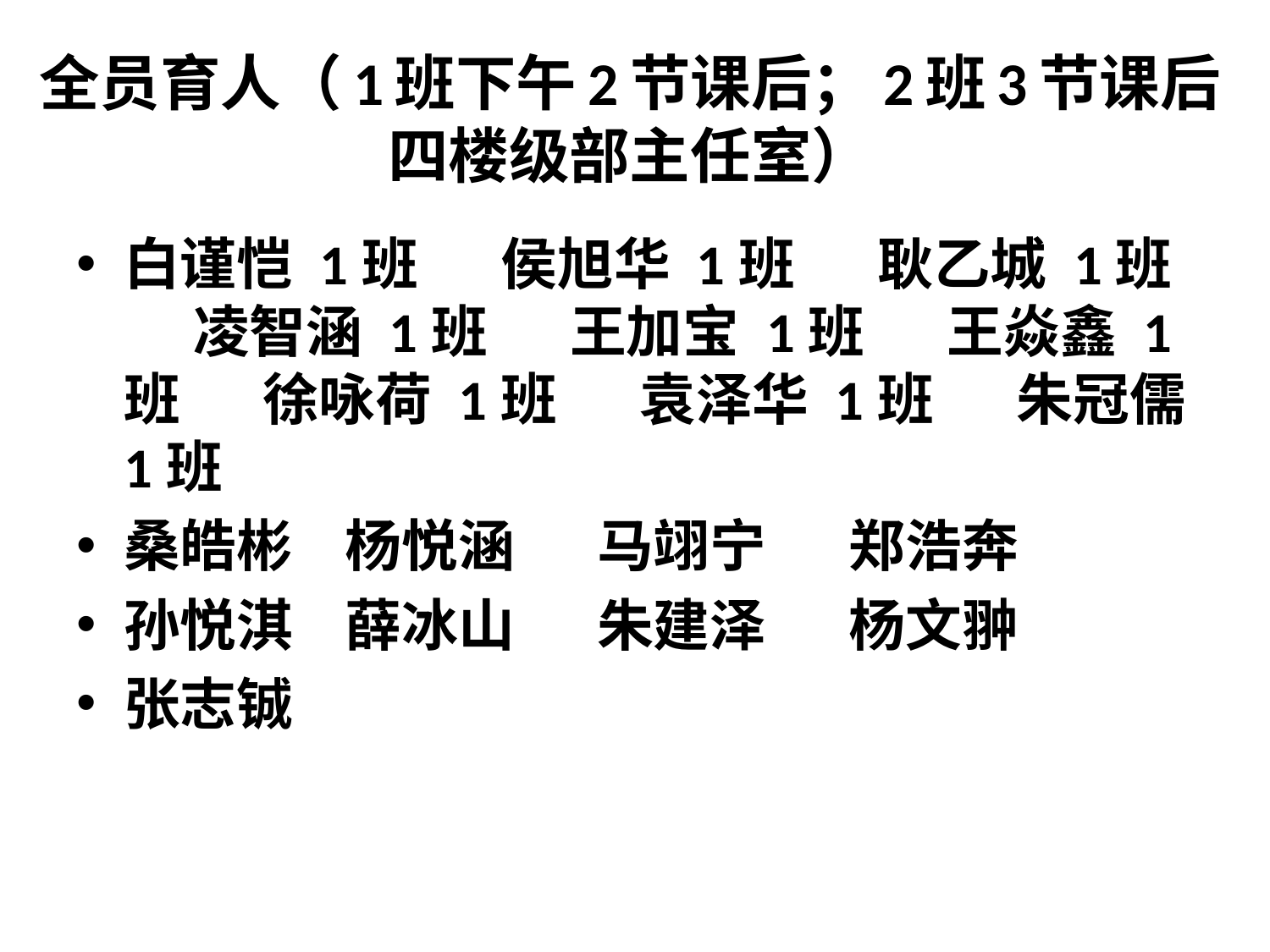

# 全员育人（1班下午2节课后；2班3节课后四楼级部主任室）
白谨恺 1班 　 侯旭华 1班 　 耿乙城 1班 　 凌智涵 1班 　 王加宝 1班 　 王焱鑫 1班 　 徐咏荷 1班 　 袁泽华 1班 　 朱冠儒1班
桑皓彬    杨悦涵 　 马翊宁 　 郑浩奔
孙悦淇    薛冰山 　 朱建泽 　 杨文翀
张志铖